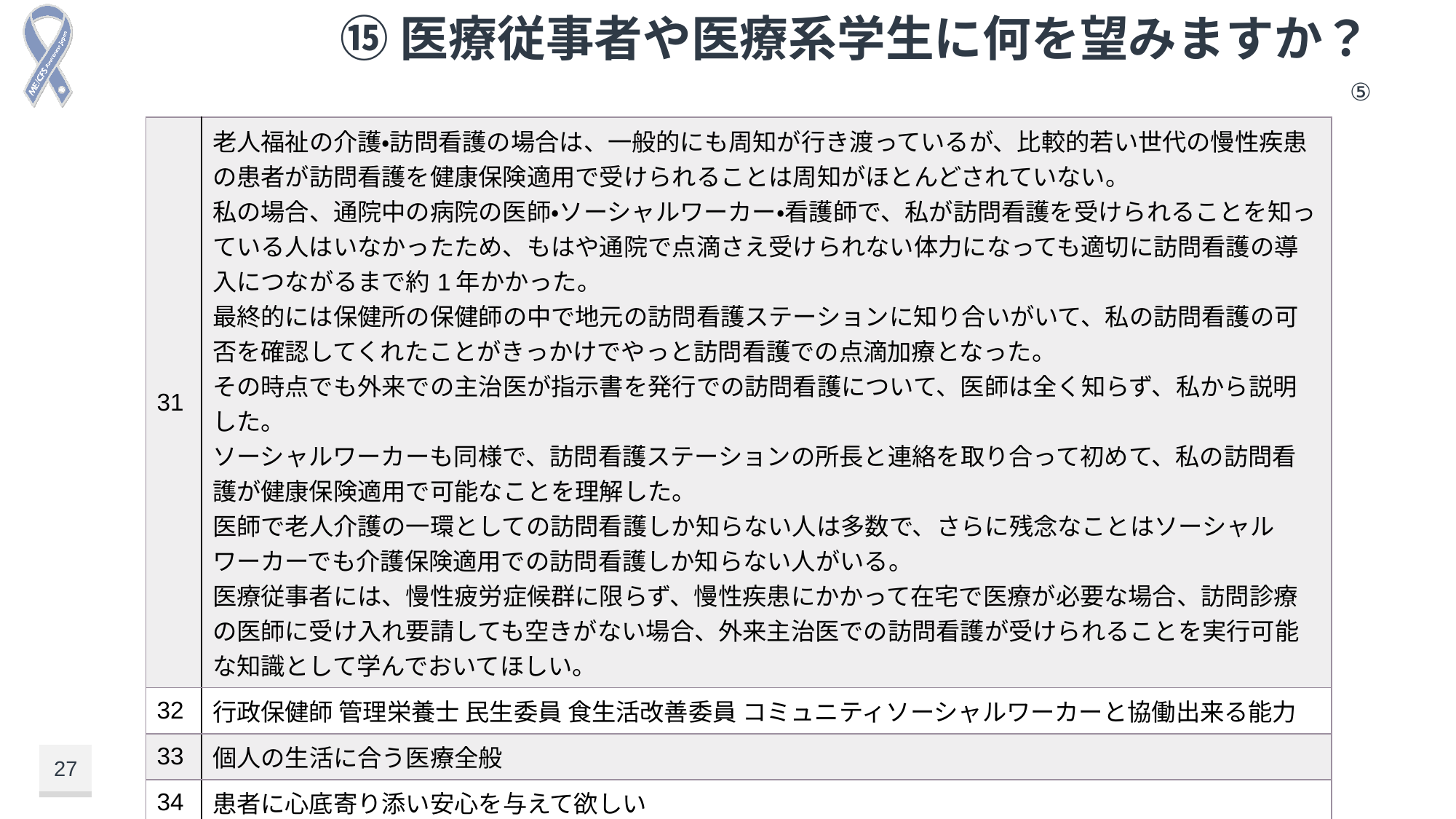

# ⑮医療従事者や医療系学生に何を望みますか？
⑤
| 31 | 老人福祉の介護・訪問看護の場合は、一般的にも周知が行き渡っているが、比較的若い世代の慢性疾患の患者が訪問看護を健康保険適用で受けられることは周知がほとんどされていない。 私の場合、通院中の病院の医師・ソーシャルワーカー・看護師で、私が訪問看護を受けられることを知っている人はいなかったため、もはや通院で点滴さえ受けられない体力になっても適切に訪問看護の導入につながるまで約1年かかった。 最終的には保健所の保健師の中で地元の訪問看護ステーションに知り合いがいて、私の訪問看護の可否を確認してくれたことがきっかけでやっと訪問看護での点滴加療となった。 その時点でも外来での主治医が指示書を発行での訪問看護について、医師は全く知らず、私から説明した。 ソーシャルワーカーも同様で、訪問看護ステーションの所長と連絡を取り合って初めて、私の訪問看護が健康保険適用で可能なことを理解した。 医師で老人介護の一環としての訪問看護しか知らない人は多数で、さらに残念なことはソーシャルワーカーでも介護保険適用での訪問看護しか知らない人がいる。 医療従事者には、慢性疲労症候群に限らず、慢性疾患にかかって在宅で医療が必要な場合、訪問診療の医師に受け入れ要請しても空きがない場合、外来主治医での訪問看護が受けられることを実行可能な知識として学んでおいてほしい。 |
| --- | --- |
| 32 | 行政保健師 管理栄養士 民生委員 食生活改善委員 コミュニティソーシャルワーカーと協働出来る能力 |
| 33 | 個人の生活に合う医療全般 |
| 34 | 患者に心底寄り添い安心を与えて欲しい |
| 35 | 医療機関と行政の連携について、教科書に載っていない疾患について 学んでほしい |
27